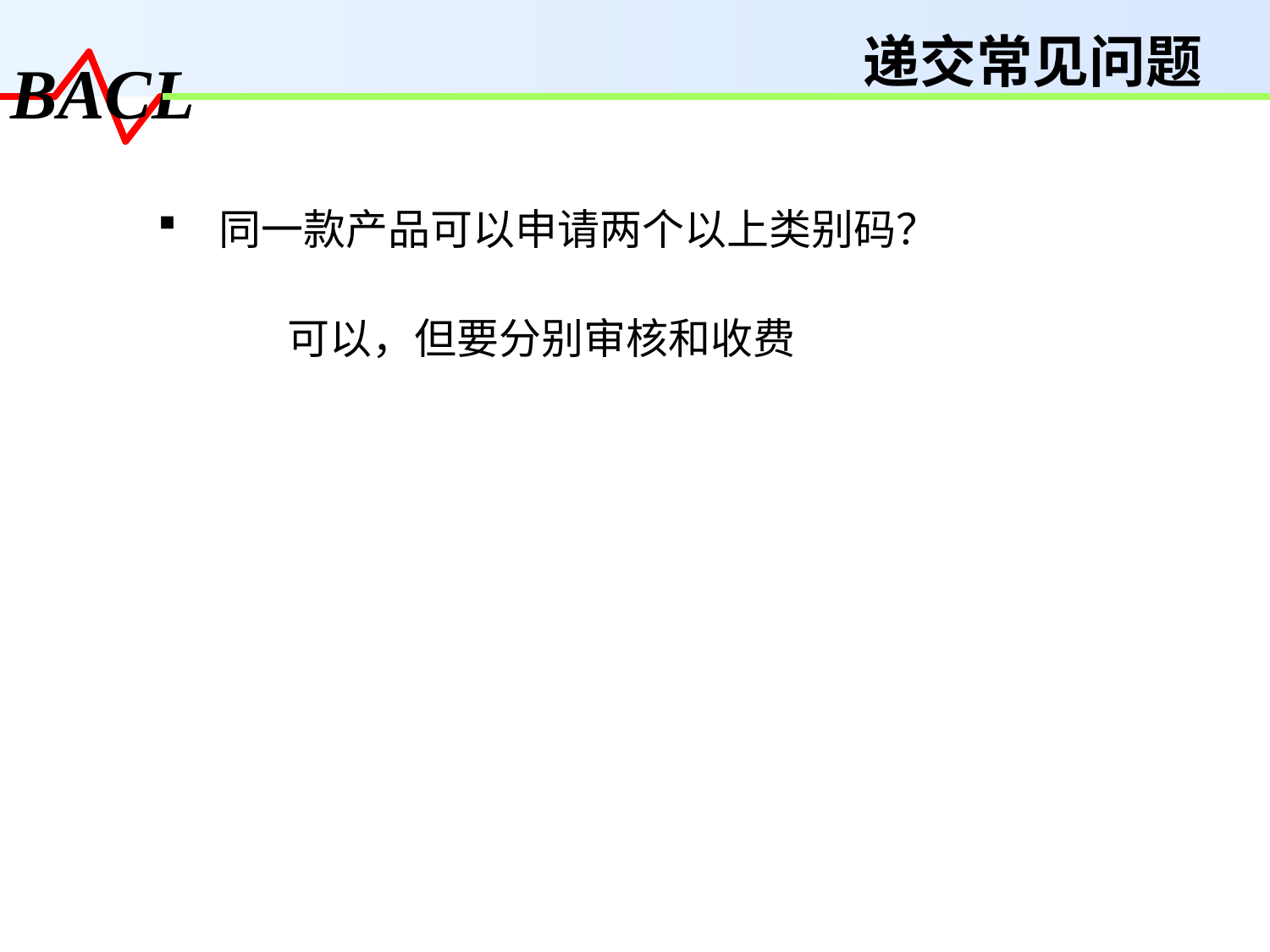

递交常见问题
同一款产品可以申请两个以上类别码？
可以，但要分别审核和收费